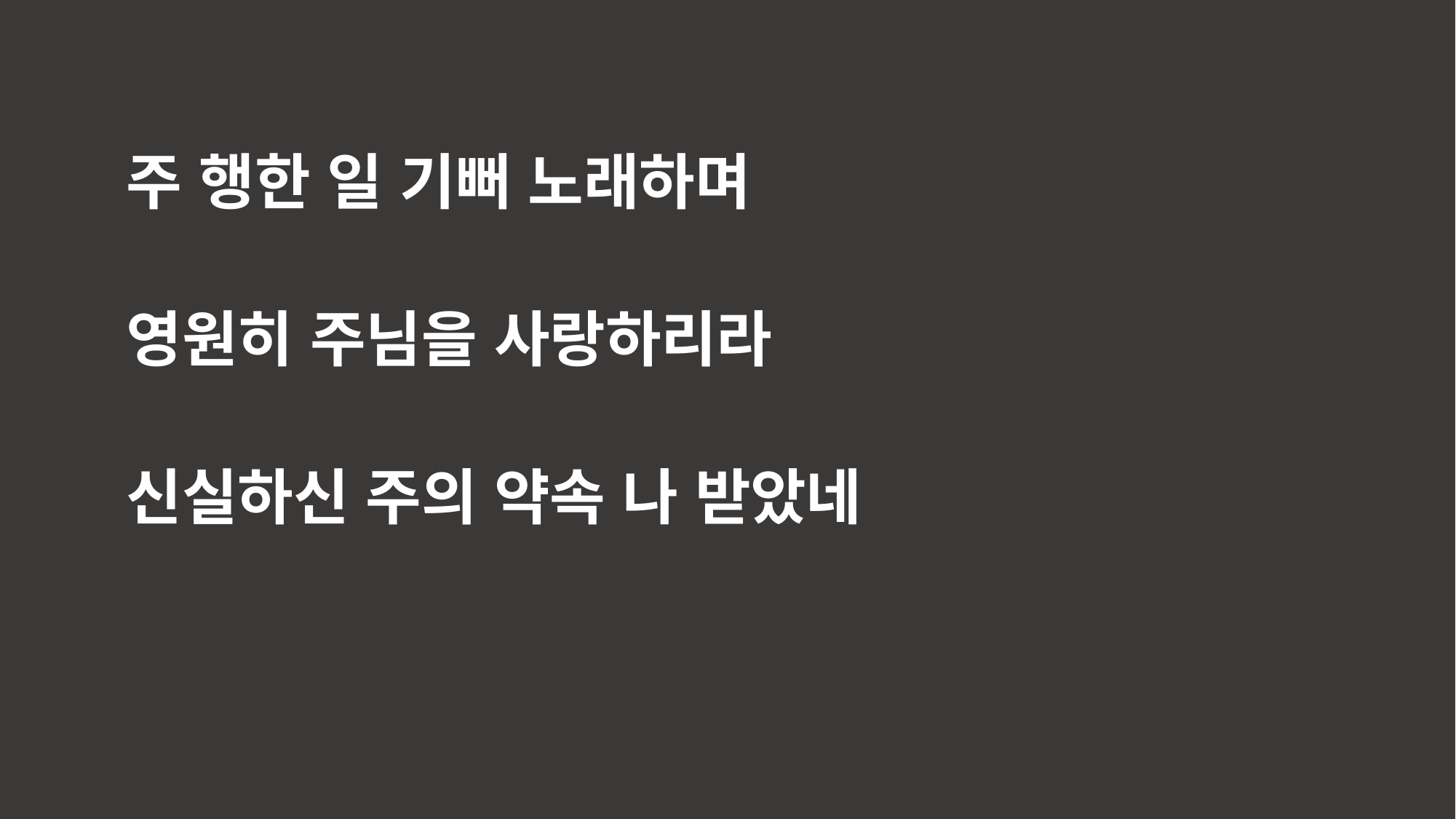

주 행한 일 기뻐 노래하며
영원히 주님을 사랑하리라
신실하신 주의 약속 나 받았네